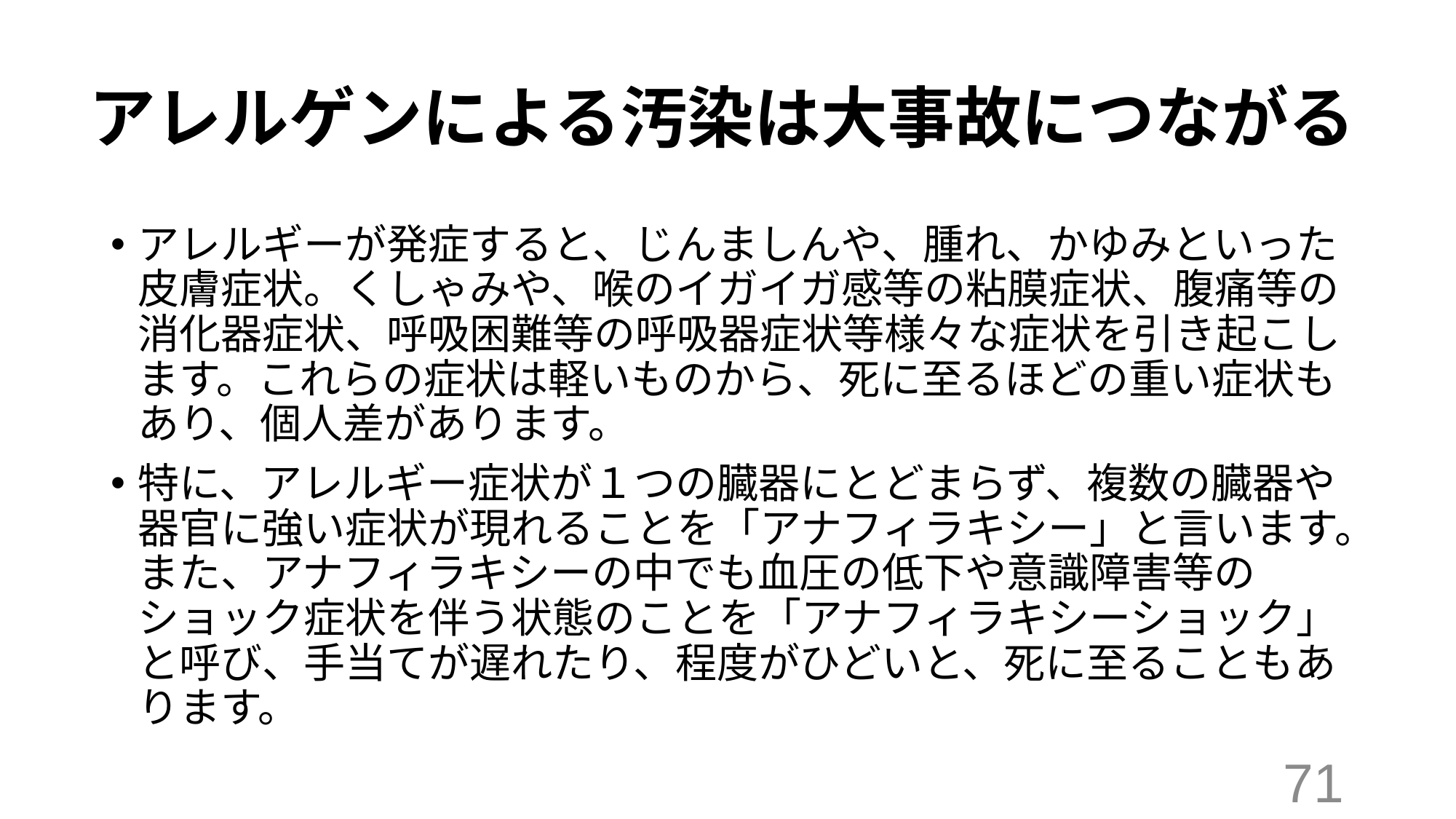

# アレルゲンによる汚染は大事故につながる
アレルギーが発症すると、じんましんや、腫れ、かゆみといった皮膚症状。くしゃみや、喉のイガイガ感等の粘膜症状、腹痛等の消化器症状、呼吸困難等の呼吸器症状等様々な症状を引き起こします。これらの症状は軽いものから、死に至るほどの重い症状もあり、個人差があります。
特に、アレルギー症状が１つの臓器にとどまらず、複数の臓器や器官に強い症状が現れることを「アナフィラキシー」と言います。また、アナフィラキシーの中でも血圧の低下や意識障害等のショック症状を伴う状態のことを「アナフィラキシーショック」と呼び、手当てが遅れたり、程度がひどいと、死に至ることもあります。
71